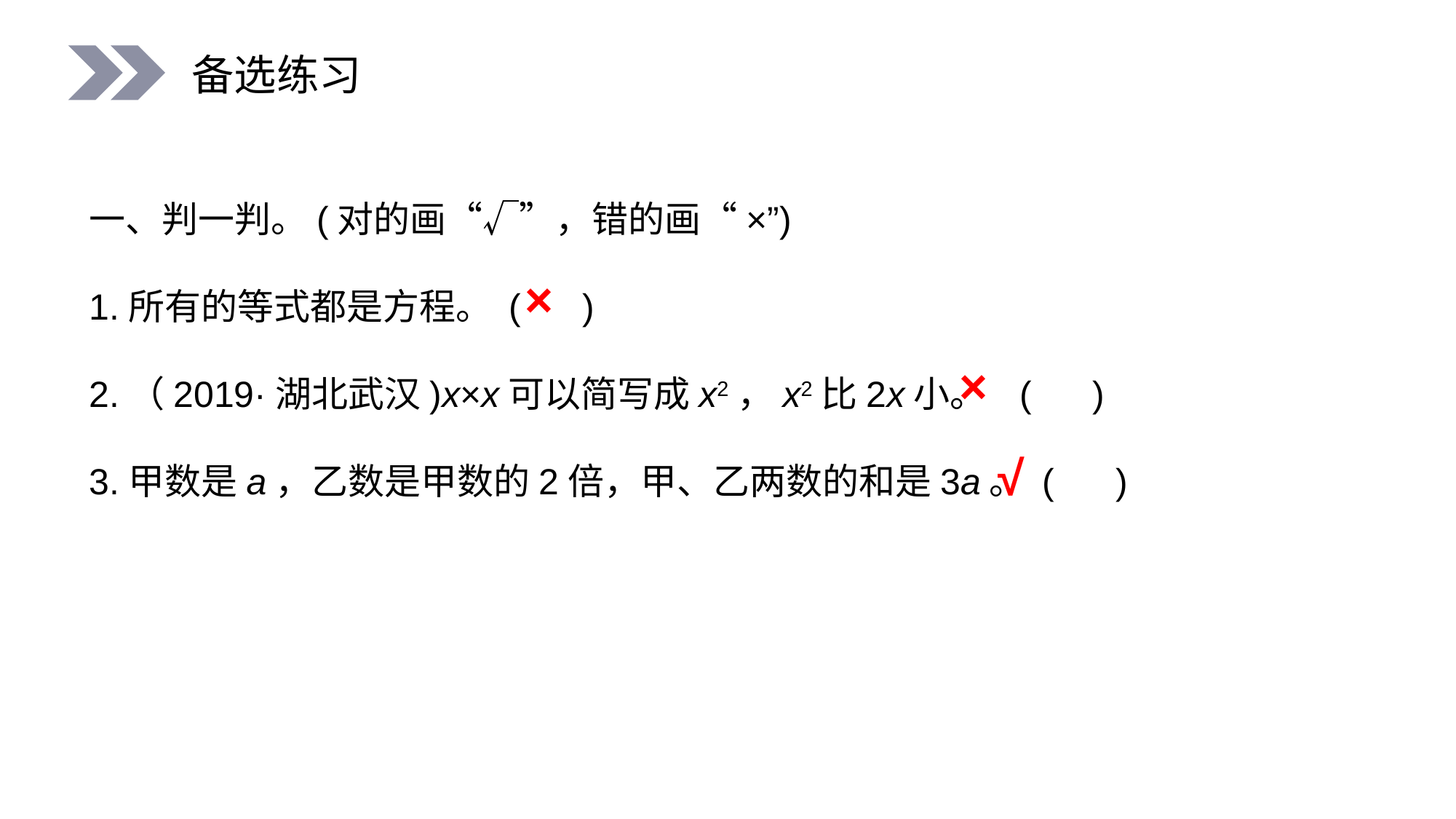

备选练习
一、判一判。(对的画“√”，错的画“×”)
1.所有的等式都是方程。 (      )
2.（2019·湖北武汉)x×x可以简写成x2，x2比2x小。   (      )
3.甲数是a，乙数是甲数的2倍，甲、乙两数的和是3a。 (      )
×
×
√